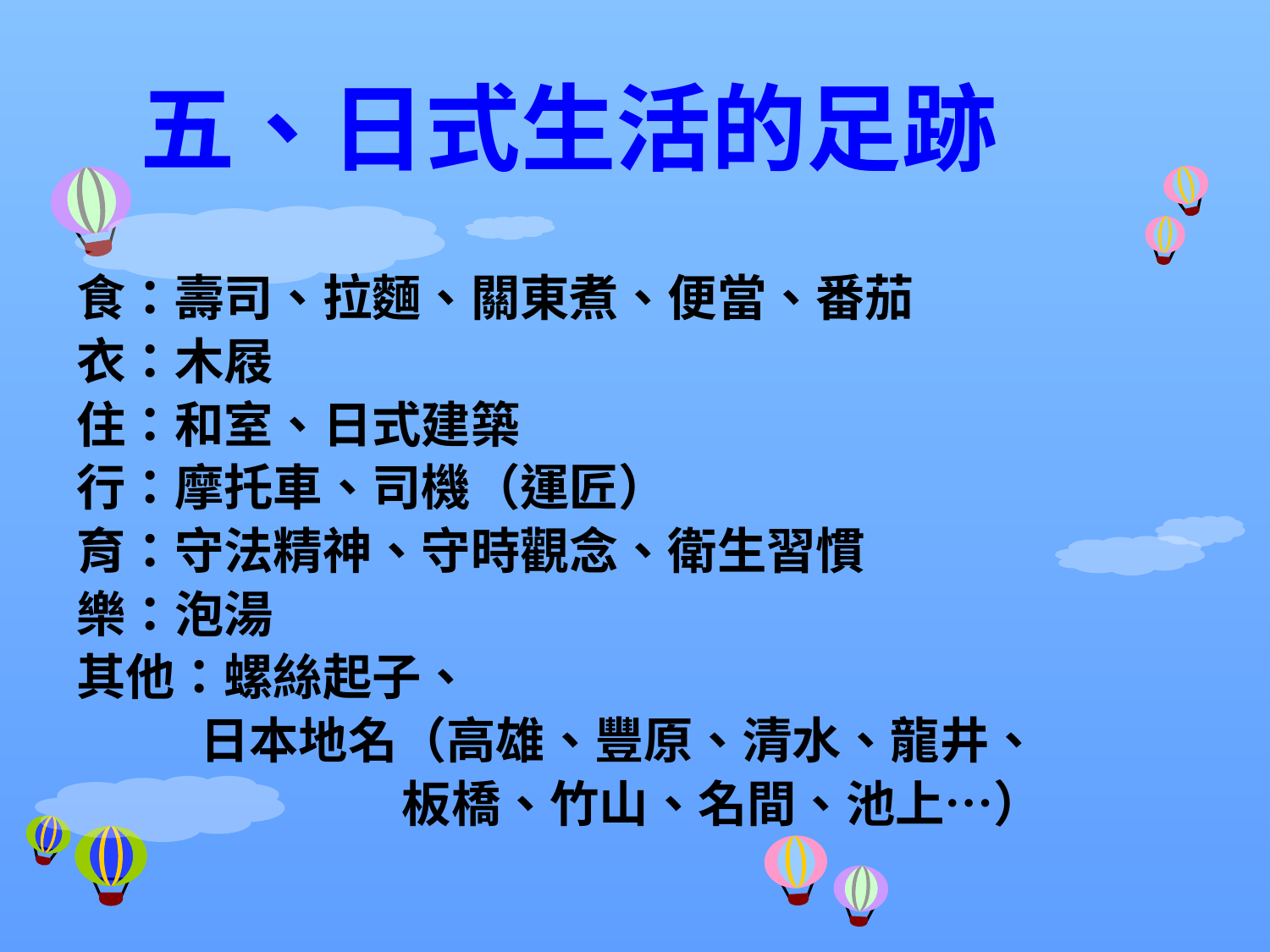

# 五、日式生活的足跡
食：壽司、拉麵、關東煮、便當、番茄
衣：木屐
住：和室、日式建築
行：摩托車、司機（運匠）
育：守法精神、守時觀念、衛生習慣
樂：泡湯
其他：螺絲起子、
          日本地名（高雄、豐原、清水、龍井、
                            板橋、竹山、名間、池上…）